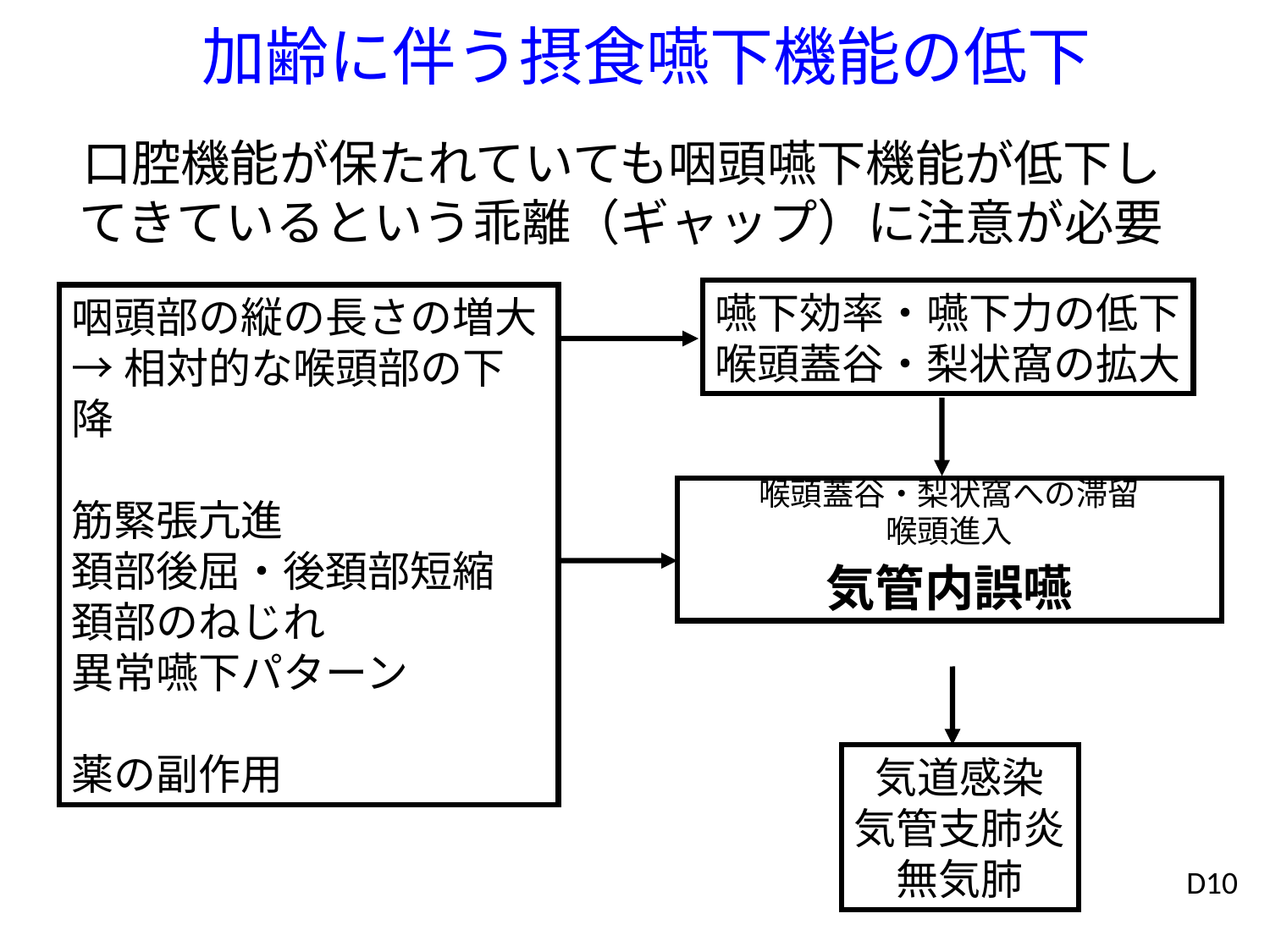

# 加齢に伴う摂食嚥下機能の低下

口腔機能が保たれていても咽頭嚥下機能が低下してきているという乖離（ギャップ）に注意が必要
嚥下効率・嚥下力の低下
喉頭蓋谷・梨状窩の拡大
咽頭部の縦の長さの増大
→相対的な喉頭部の下降

筋緊張亢進
頚部後屈・後頚部短縮
頚部のねじれ
異常嚥下パターン

薬の副作用

喉頭蓋谷・梨状窩への滞留
喉頭進入
気管内誤嚥

気道感染
気管支肺炎
無気肺
D10